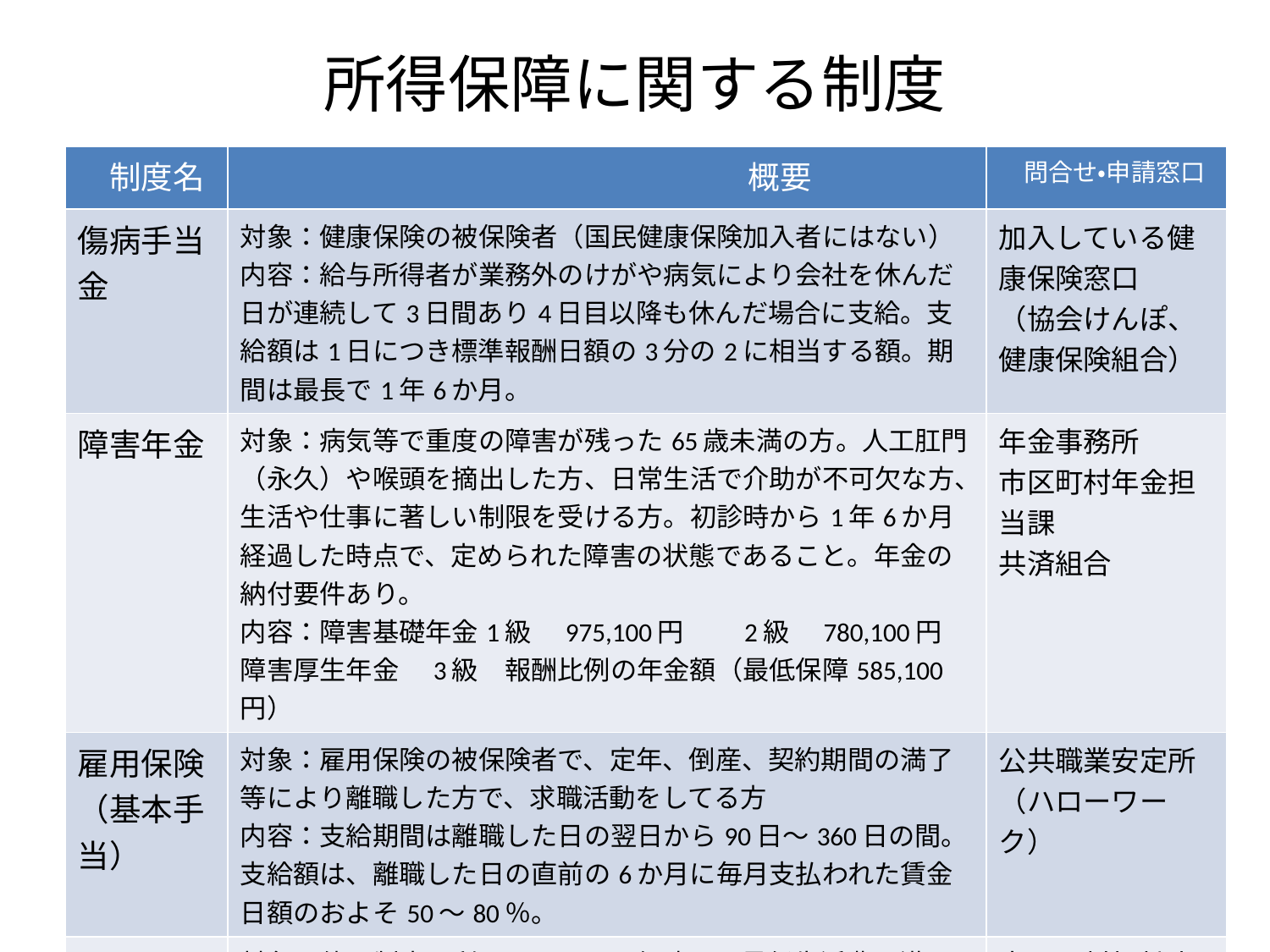

# 所得保障に関する制度
| 制度名 | 概要 | 問合せ・申請窓口 |
| --- | --- | --- |
| 傷病手当金 | 対象：健康保険の被保険者（国民健康保険加入者にはない） 内容：給与所得者が業務外のけがや病気により会社を休んだ日が連続して3日間あり4日目以降も休んだ場合に支給。支給額は1日につき標準報酬日額の3分の2に相当する額。期間は最長で1年6か月。 | 加入している健康保険窓口 （協会けんぽ、健康保険組合） |
| 障害年金 | 対象：病気等で重度の障害が残った65歳未満の方。人工肛門（永久）や喉頭を摘出した方、日常生活で介助が不可欠な方、生活や仕事に著しい制限を受ける方。初診時から1年6か月経過した時点で、定められた障害の状態であること。年金の納付要件あり。 内容：障害基礎年金1級　975,100円　　2級　780,100円 障害厚生年金　3級　報酬比例の年金額（最低保障585,100円） | 年金事務所 市区町村年金担当課 共済組合 |
| 雇用保険 （基本手当） | 対象：雇用保険の被保険者で、定年、倒産、契約期間の満了等により離職した方で、求職活動をしてる方 内容：支給期間は離職した日の翌日から90日～360日の間。支給額は、離職した日の直前の6か月に毎月支払われた賃金日額のおよそ50～80％。 | 公共職業安定所 （ハローワーク） |
| 生活保護 | 対象：他の制度を利用しても国で保障する最低生活費に満たない世帯への保護費の支給や自立支援 内容：生活扶助、医療扶助、住宅扶助、介護扶助等 | 市区町村福祉事務所 |